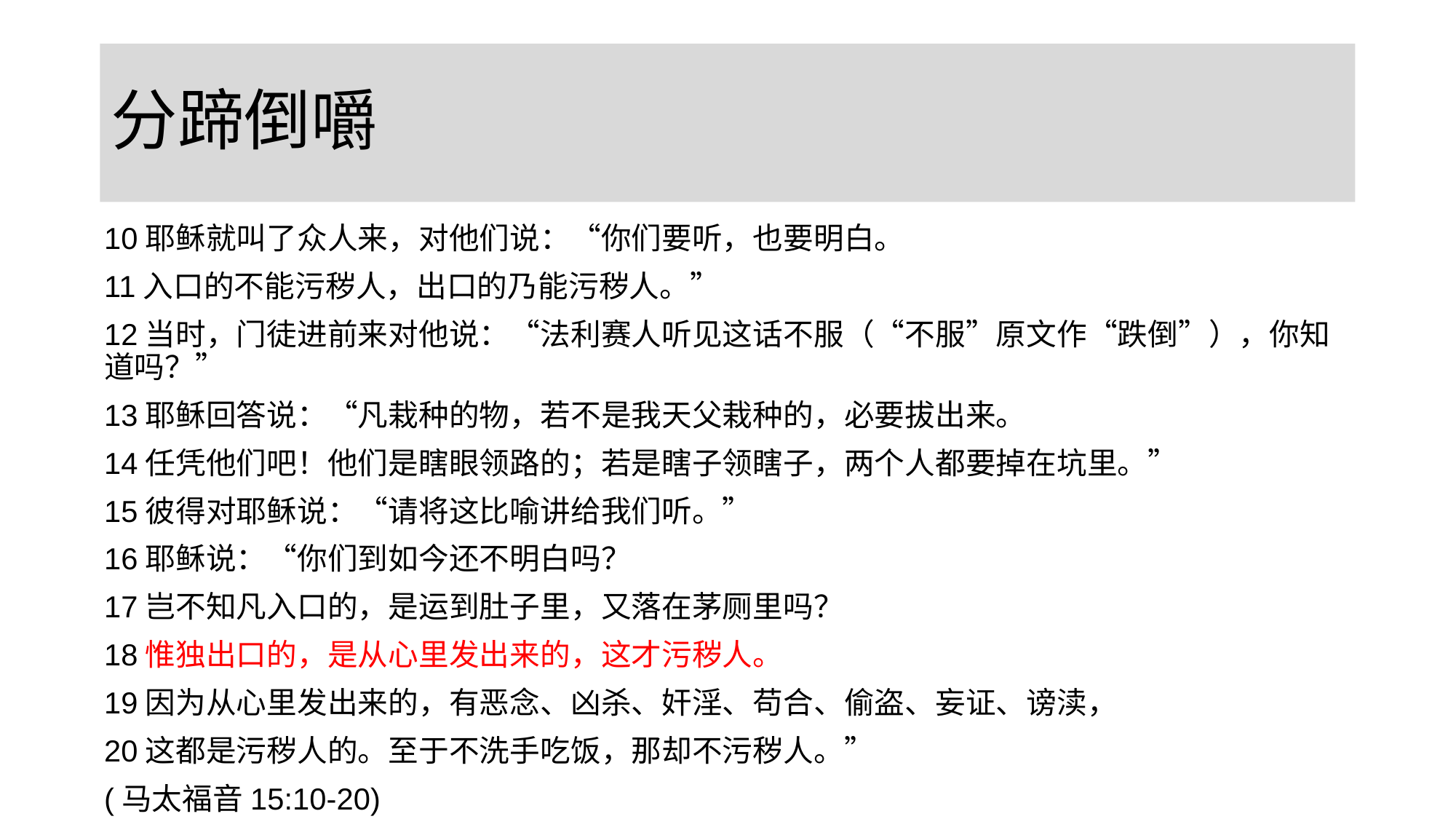

# 分蹄倒嚼
10耶稣就叫了众人来，对他们说：“你们要听，也要明白。
11入口的不能污秽人，出口的乃能污秽人。”
12当时，门徒进前来对他说：“法利赛人听见这话不服（“不服”原文作“跌倒”），你知道吗？”
13耶稣回答说：“凡栽种的物，若不是我天父栽种的，必要拔出来。
14任凭他们吧！他们是瞎眼领路的；若是瞎子领瞎子，两个人都要掉在坑里。”
15彼得对耶稣说：“请将这比喻讲给我们听。”
16耶稣说：“你们到如今还不明白吗？
17岂不知凡入口的，是运到肚子里，又落在茅厕里吗？
18惟独出口的，是从心里发出来的，这才污秽人。
19因为从心里发出来的，有恶念、凶杀、奸淫、苟合、偷盗、妄证、谤渎，
20这都是污秽人的。至于不洗手吃饭，那却不污秽人。”
(马太福音15:10-20)